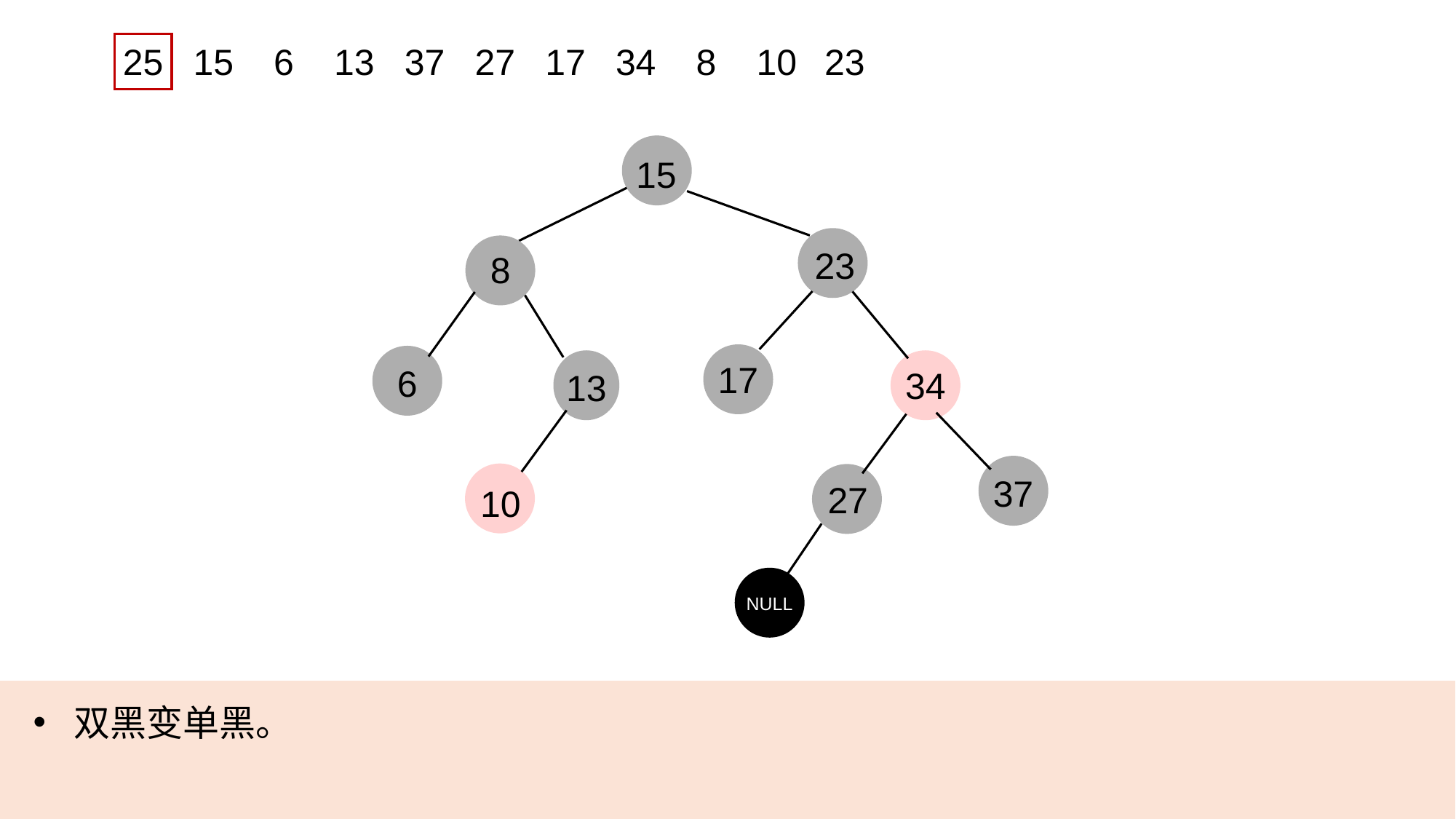

25

15
6
13
37
27
17
34
8
10
23

15

23
8

17
6
34
13

37
27
10

NULL

双黑变单黑。